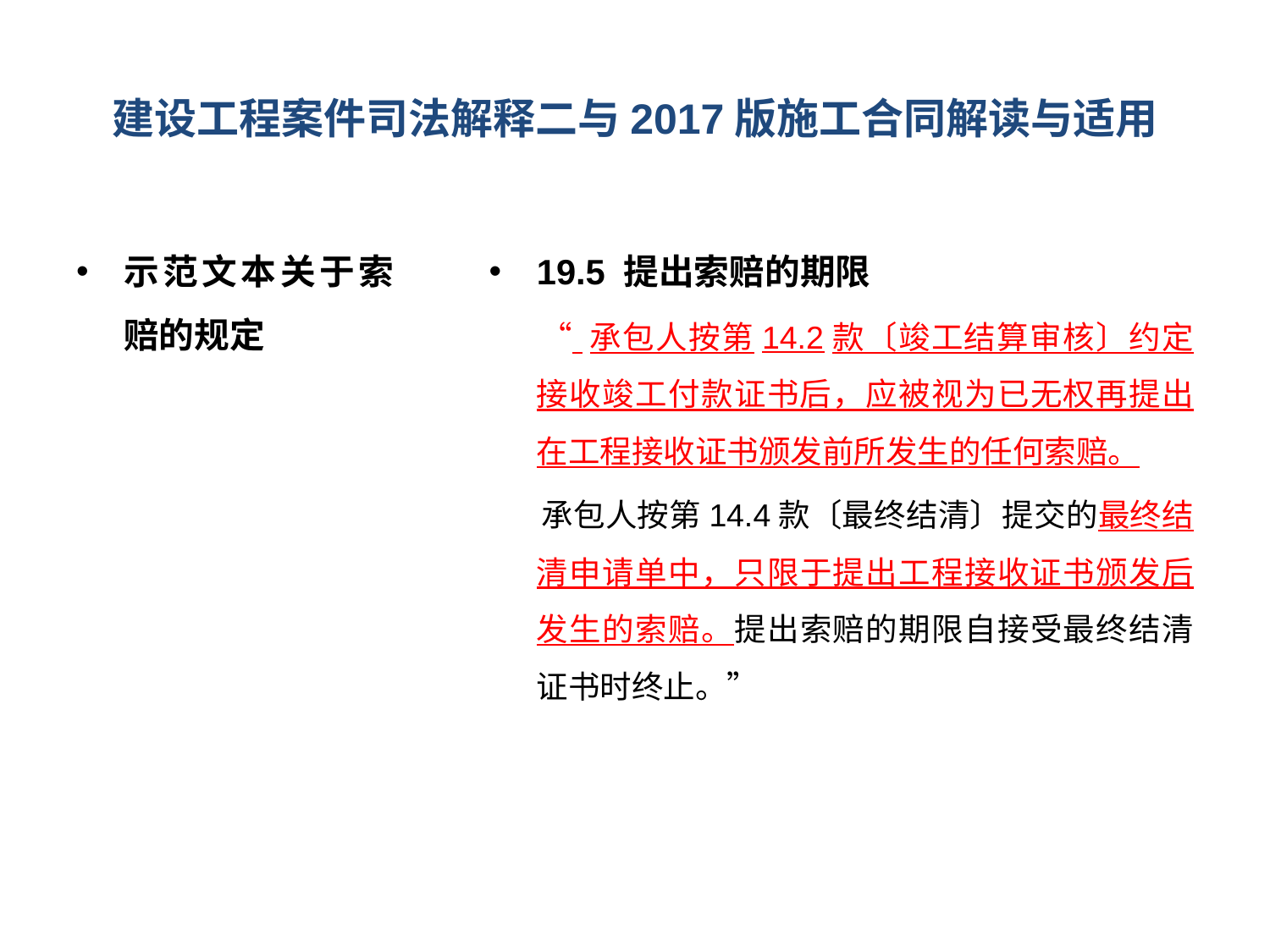

# 建设工程案件司法解释二与2017版施工合同解读与适用
示范文本关于索赔的规定

19.5 提出索赔的期限
      “ 承包人按第14.2款〔竣工结算审核〕约定接收竣工付款证书后，应被视为已无权再提出在工程接收证书颁发前所发生的任何索赔。
      承包人按第14.4款〔最终结清〕提交的最终结清申请单中，只限于提出工程接收证书颁发后发生的索赔。提出索赔的期限自接受最终结清证书时终止。”
56